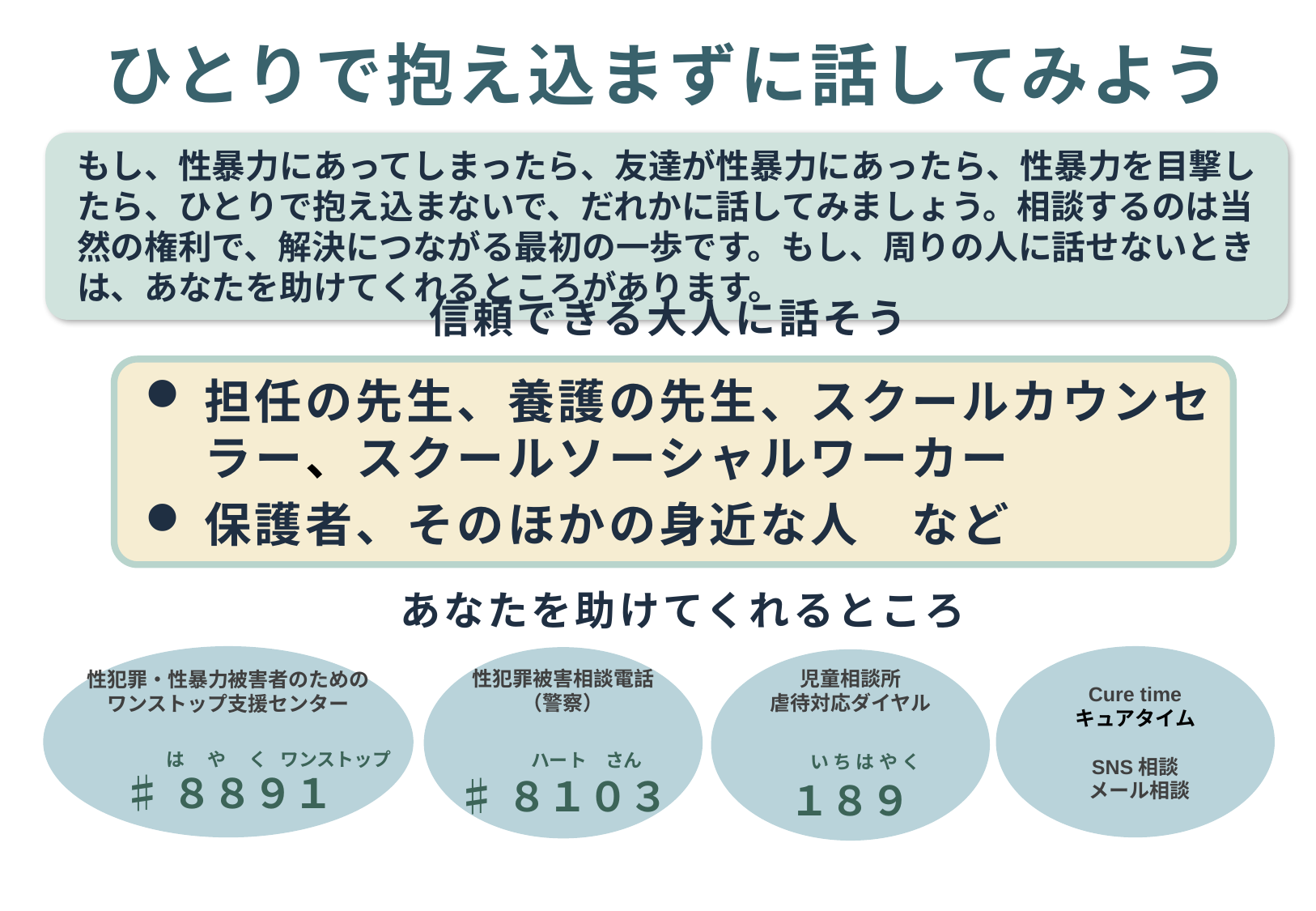

ひとりで抱え込まずに話してみよう
もし、性暴力にあってしまったら、友達が性暴力にあったら、性暴力を目撃したら、ひとりで抱え込まないで、だれかに話してみましょう。相談するのは当然の権利で、解決につながる最初の一歩です。もし、周りの人に話せないときは、あなたを助けてくれるところがあります。
信頼できる大人に話そう
担任の先生、養護の先生、スクールカウンセラー、スクールソーシャルワーカー
保護者、そのほかの身近な人　など
あなたを助けてくれるところ
性犯罪・性暴力被害者のための
ワンストップ支援センター

♯８８９１
は 　や 　く   ワンストップ
Cure time
キュアタイム

SNS相談
　　メール相談
性犯罪被害相談電話
（警察）

♯８１０３
ハート　さん
児童相談所
虐待対応ダイヤル

１８９
い ち は や く